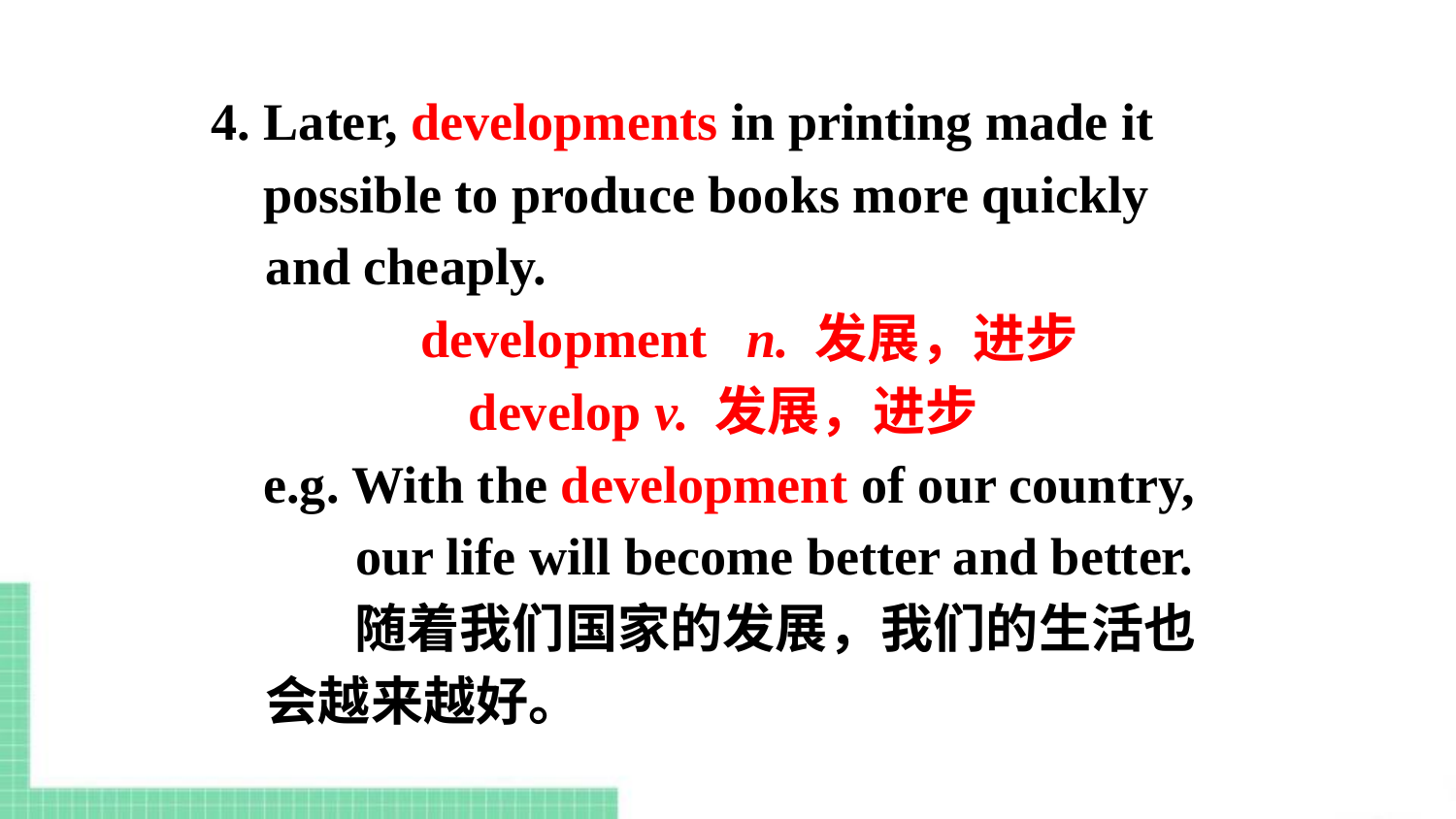

4. Later, developments in printing made it
    possible to produce books more quickly and cheaply.
    development   n. 发展，进步
develop v. 发展，进步
    e.g. With the development of our country,
           our life will become better and better.
           随着我们国家的发展，我们的生活也会越来越好。